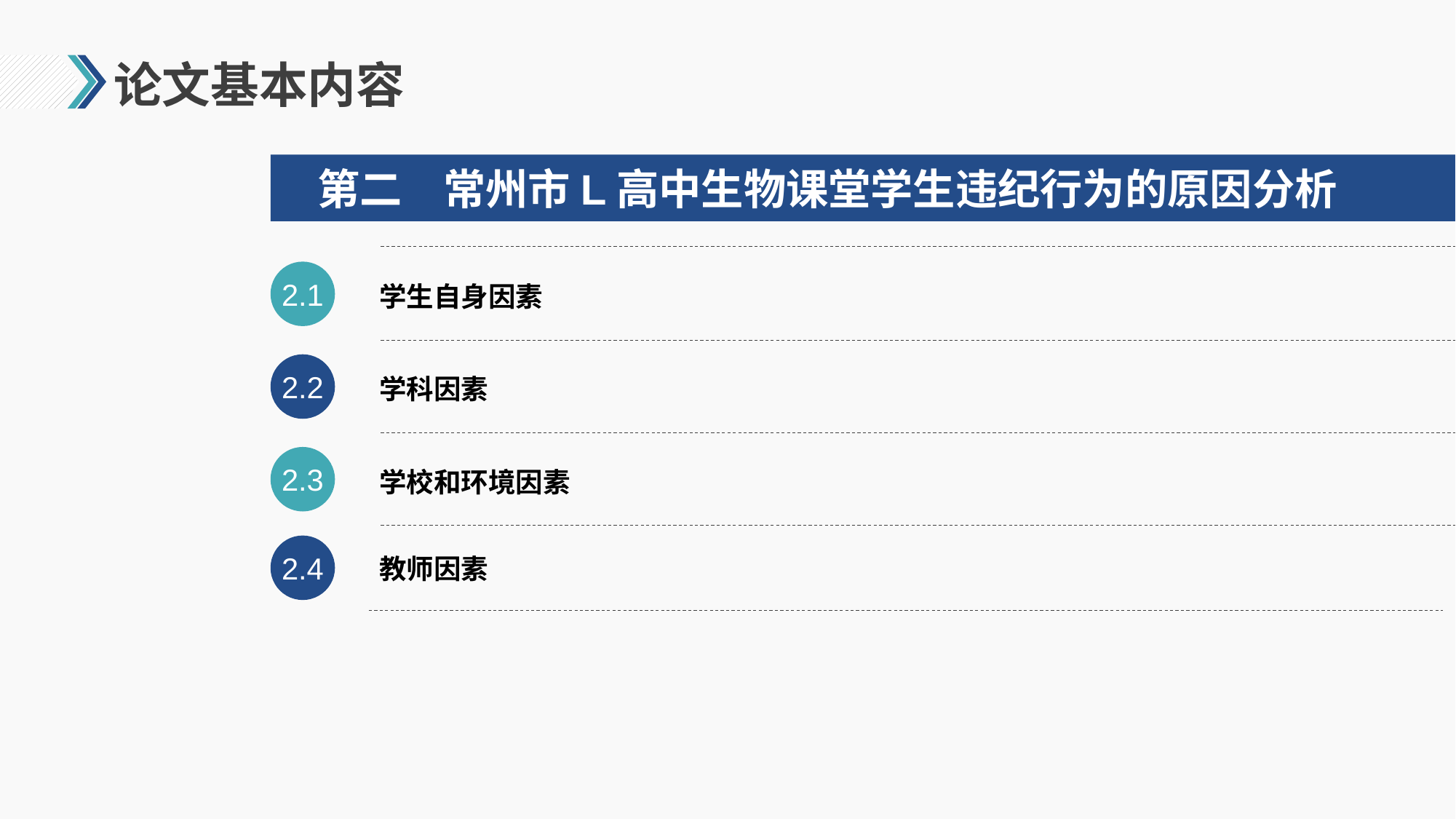

# 论文基本内容
第二
常州市L高中生物课堂学生违纪行为的原因分析
2.1
学生自身因素
2.2
学科因素
2.3
学校和环境因素
2.4
教师因素